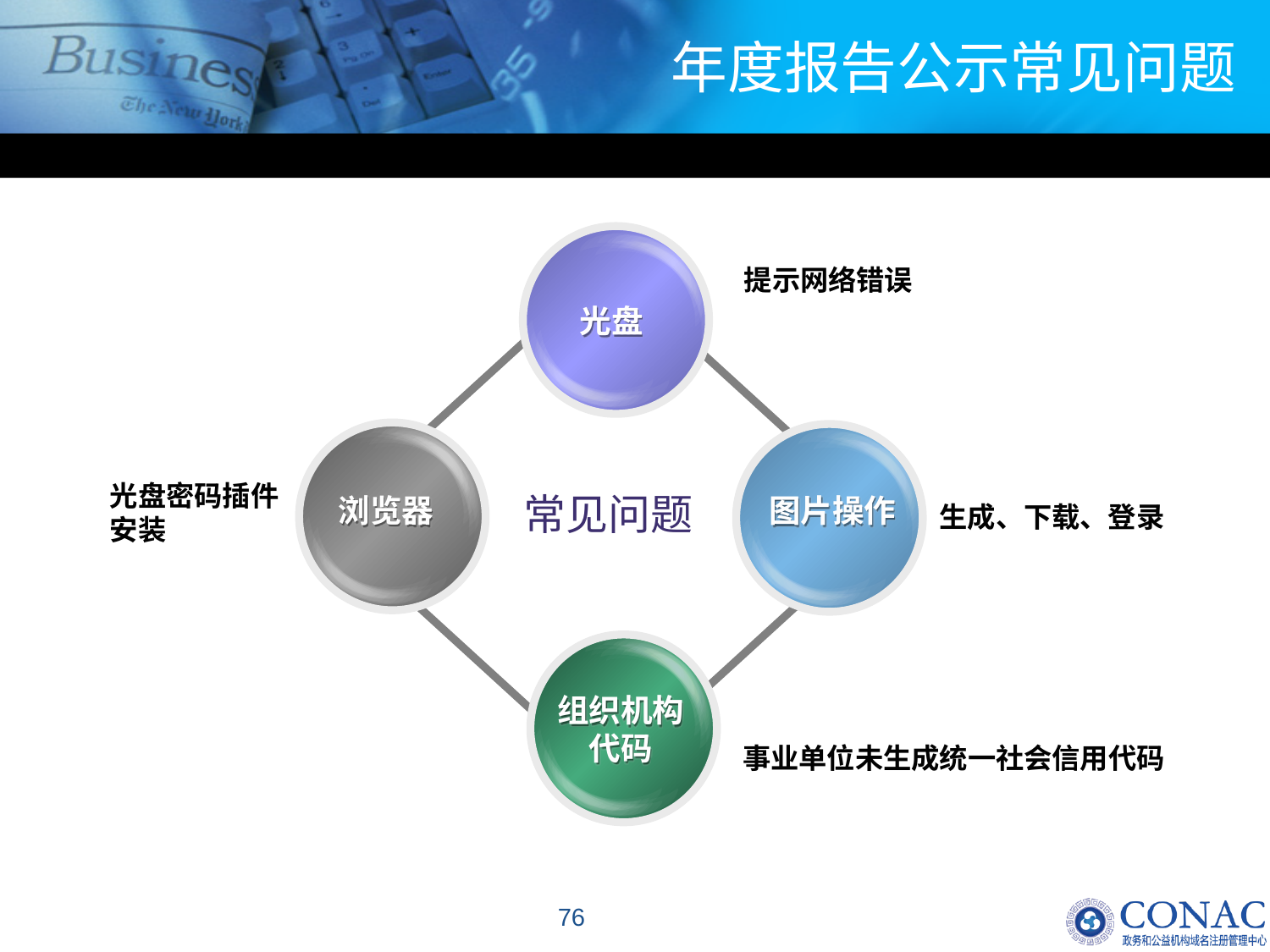

# 年度报告公示常见问题

提示网络错误

光盘

光盘密码插件安装
常见问题
浏览器
图片操作
生成、下载、登录

组织机构代码
事业单位未生成统一社会信用代码
76